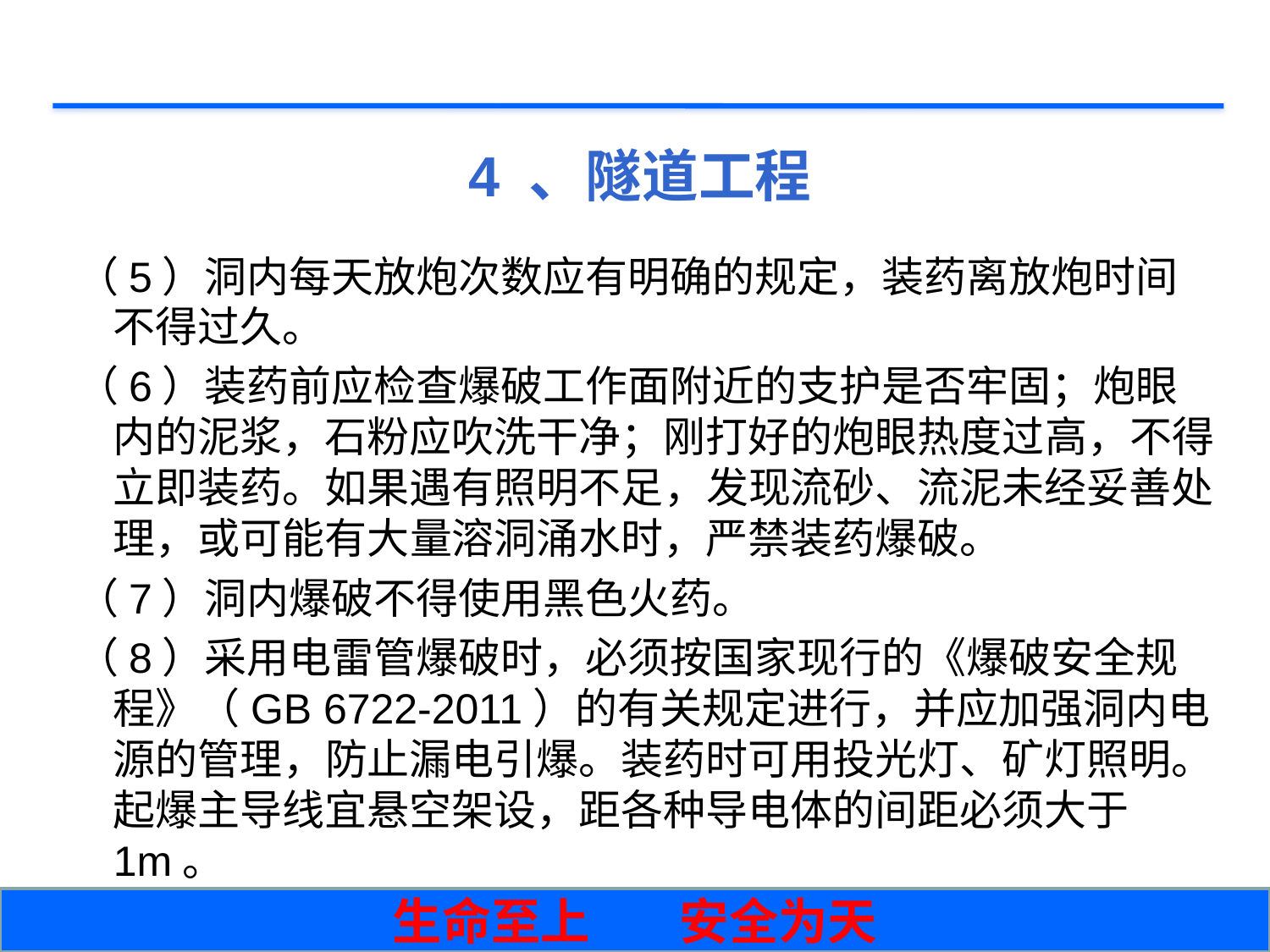

# 4 、隧道工程
（5）洞内每天放炮次数应有明确的规定，装药离放炮时间不得过久。
（6）装药前应检查爆破工作面附近的支护是否牢固；炮眼内的泥浆，石粉应吹洗干净；刚打好的炮眼热度过高，不得立即装药。如果遇有照明不足，发现流砂、流泥未经妥善处理，或可能有大量溶洞涌水时，严禁装药爆破。
（7）洞内爆破不得使用黑色火药。
（8）采用电雷管爆破时，必须按国家现行的《爆破安全规程》（GB 6722-2011）的有关规定进行，并应加强洞内电源的管理，防止漏电引爆。装药时可用投光灯、矿灯照明。起爆主导线宜悬空架设，距各种导电体的间距必须大于1m。